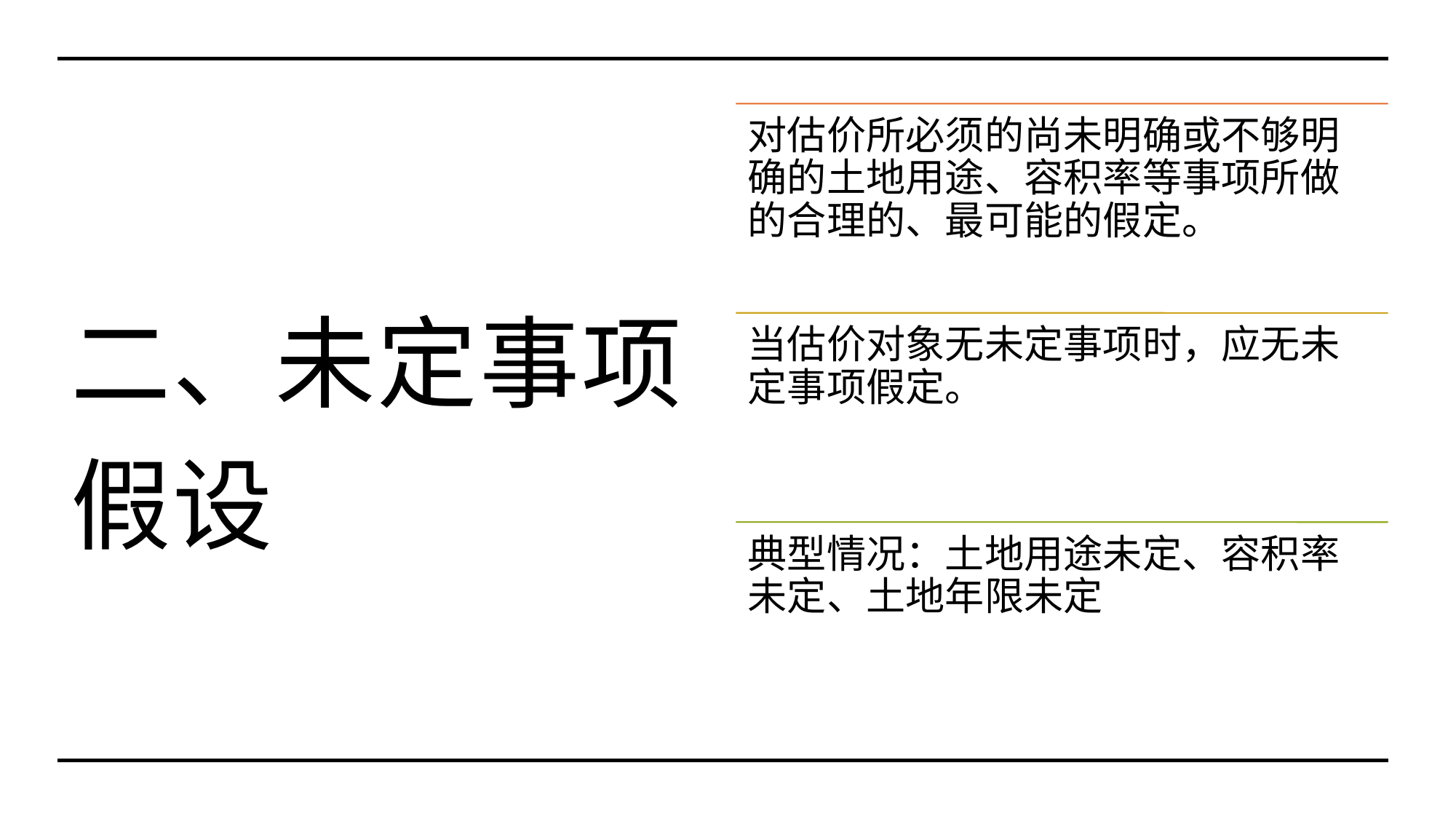

对估价所必须的尚未明确或不够明确的土地用途、容积率等事项所做的合理的、最可能的假定。
当估价对象无未定事项时，应无未定事项假定。
典型情况：土地用途未定、容积率未定、土地年限未定
# 二、未定事项假设